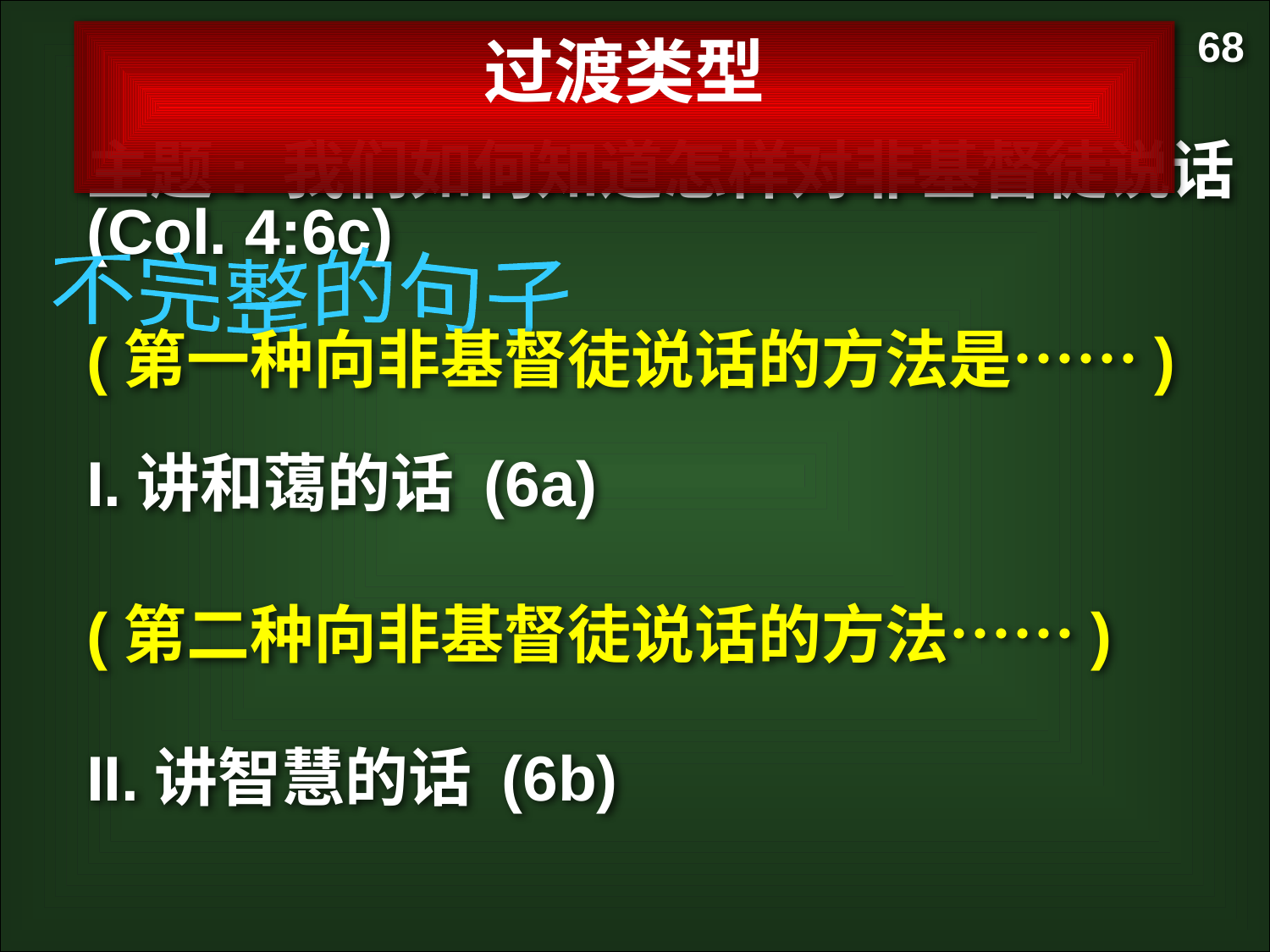

68
过渡类型
主题: 我们如何知道怎样对非基督徒说话 (Col. 4:6c)
不完整的句子
(第一种向非基督徒说话的方法是……)
I.讲和蔼的话 (6a)
(第二种向非基督徒说话的方法……)
II.讲智慧的话 (6b)